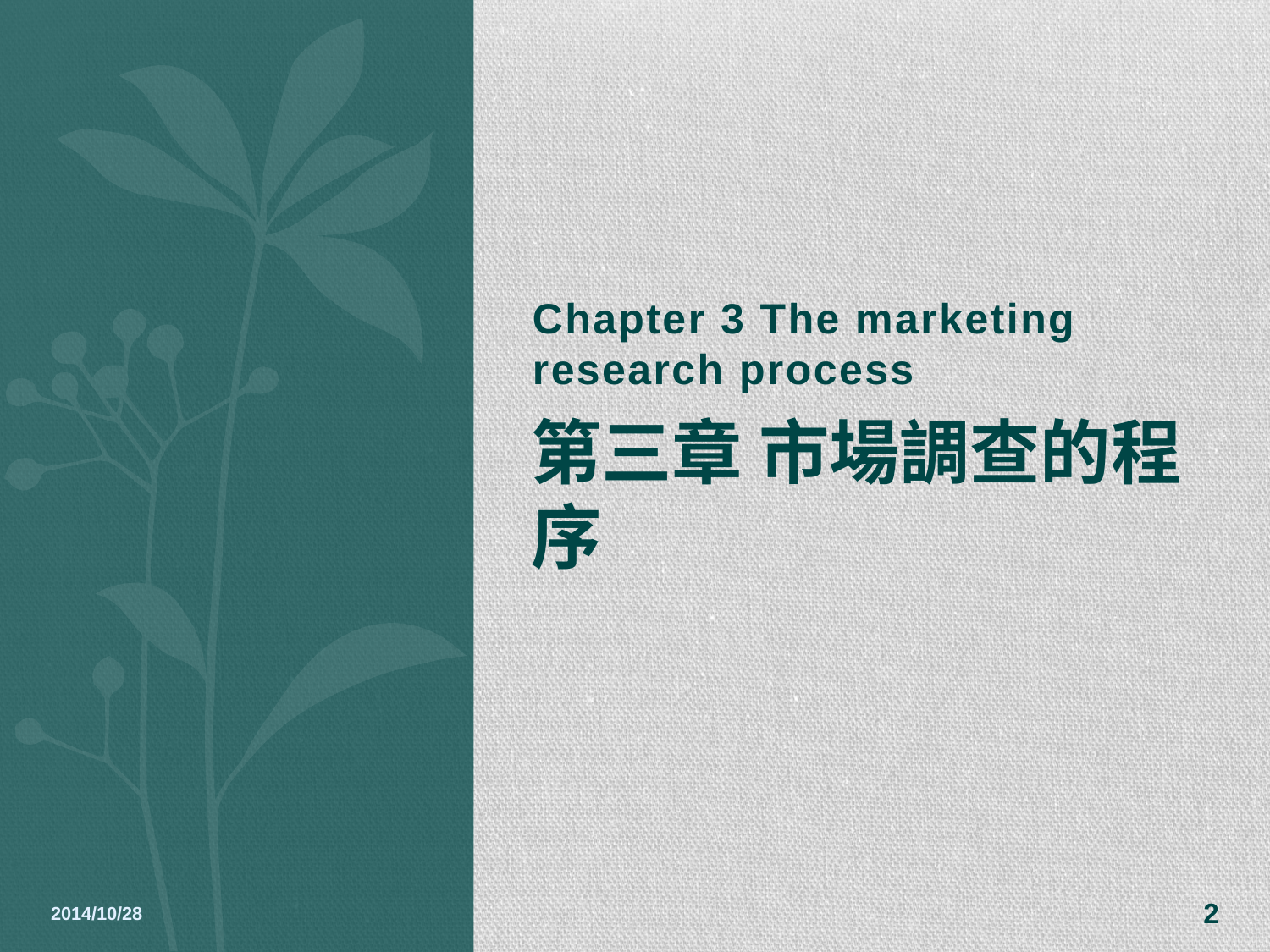

Chapter 3 The marketing research process
# 第三章 市場調查的程序
2014/10/28
2